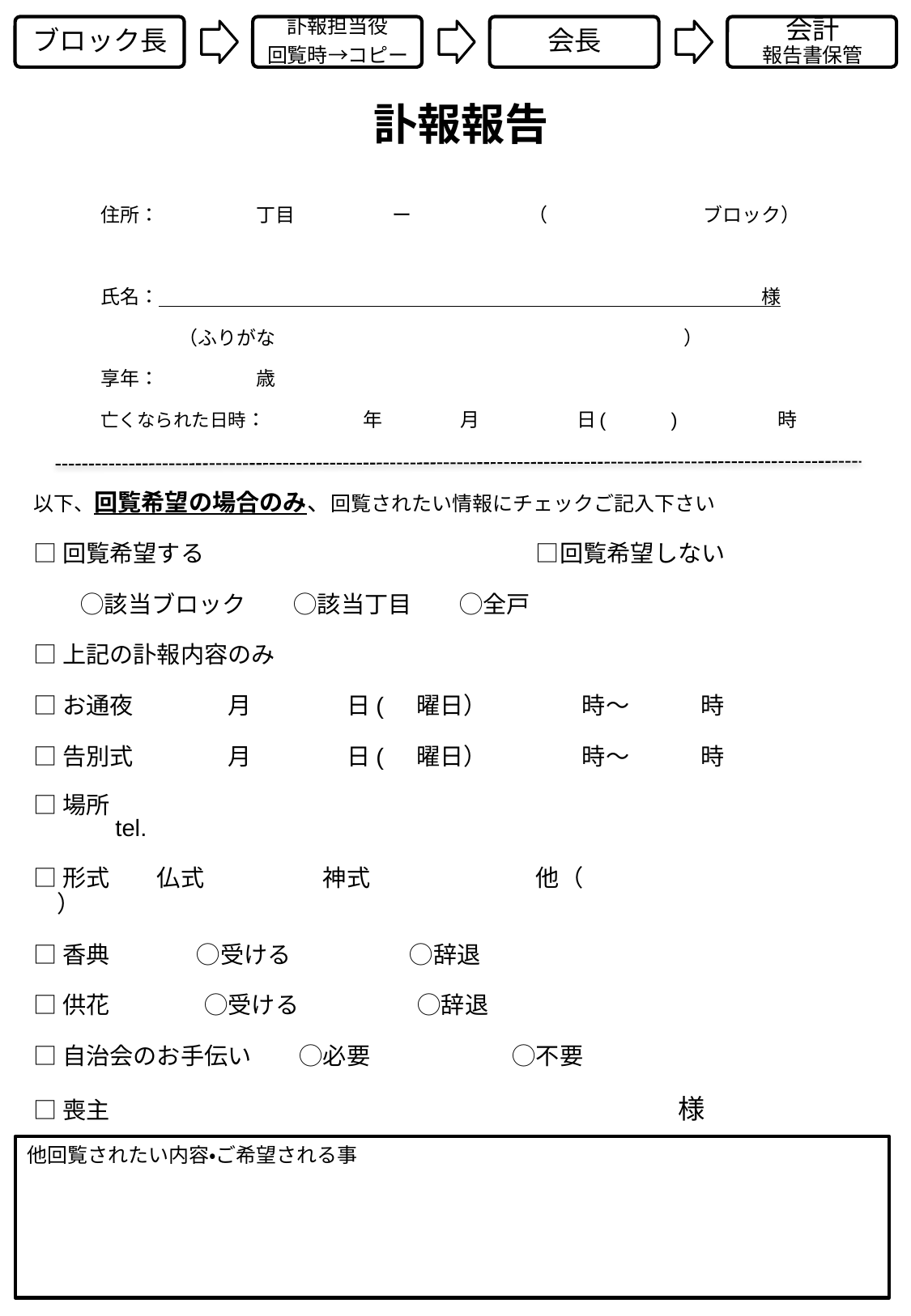

ブロック長

訃報担当役
回覧時→コピー

会長

会計
報告書保管
# 訃報報告
住所：　　　　　丁目　　　　　ー　　　　　　（　　　　　　　　ブロック）

氏名：　　　　　　　　　　　　　　　　　　　　　　　　　　　　　　　様
　　　　（ふりがな　　　　　　　　　　　　　　　　　　　　　）
享年：　　　　　歳
亡くなられた日時：　　　　　年　　　　月　　　　　日(　　　)　　　　　時
以下、回覧希望の場合のみ、回覧されたい情報にチェックご記入下さい

□回覧希望する　　　　　　　　　　　　　　□回覧希望しない

　　◯該当ブロック　　◯該当丁目　　◯全戸

□上記の訃報内容のみ

□お通夜　　　　月　　　　日(    曜日）　　　　時〜　　　時

□告別式　　　　月　　　　日(    曜日）　　　　時〜　　　時

□場所
　          tel.

□形式　　仏式　　　　　神式　　　　　　　他（　　　　　　　　　　　　）

□香典　　   　◯受ける　　　　　◯辞退

□供花　　　　◯受ける　　　　　◯辞退

□自治会のお手伝い　　◯必要　　　　　　◯不要

□喪主　　　　　　　　　　　　　　　　　　　　　　　　様
他回覧されたい内容・ご希望される事